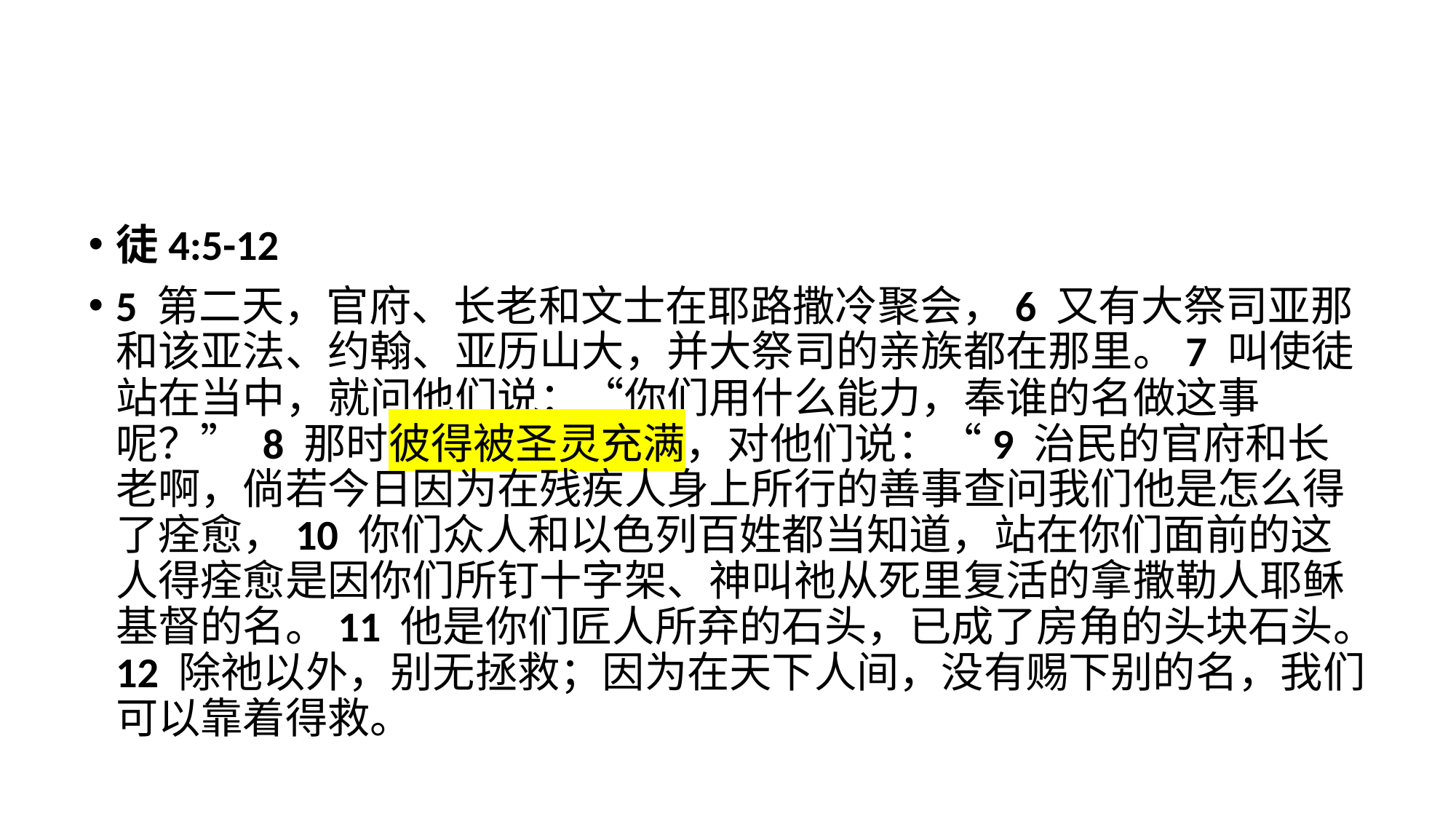

徒4:5-12
5 第二天，官府、长老和文士在耶路撒冷聚会，6 又有大祭司亚那和该亚法、约翰、亚历山大，并大祭司的亲族都在那里。7 叫使徒站在当中，就问他们说：“你们用什么能力，奉谁的名做这事呢？” 8 那时彼得被圣灵充满，对他们说：“9 治民的官府和长老啊，倘若今日因为在残疾人身上所行的善事查问我们他是怎么得了痊愈，10 你们众人和以色列百姓都当知道，站在你们面前的这人得痊愈是因你们所钉十字架、神叫祂从死里复活的拿撒勒人耶稣基督的名。11 他是你们匠人所弃的石头，已成了房角的头块石头。12 除祂以外，别无拯救；因为在天下人间，没有赐下别的名，我们可以靠着得救。